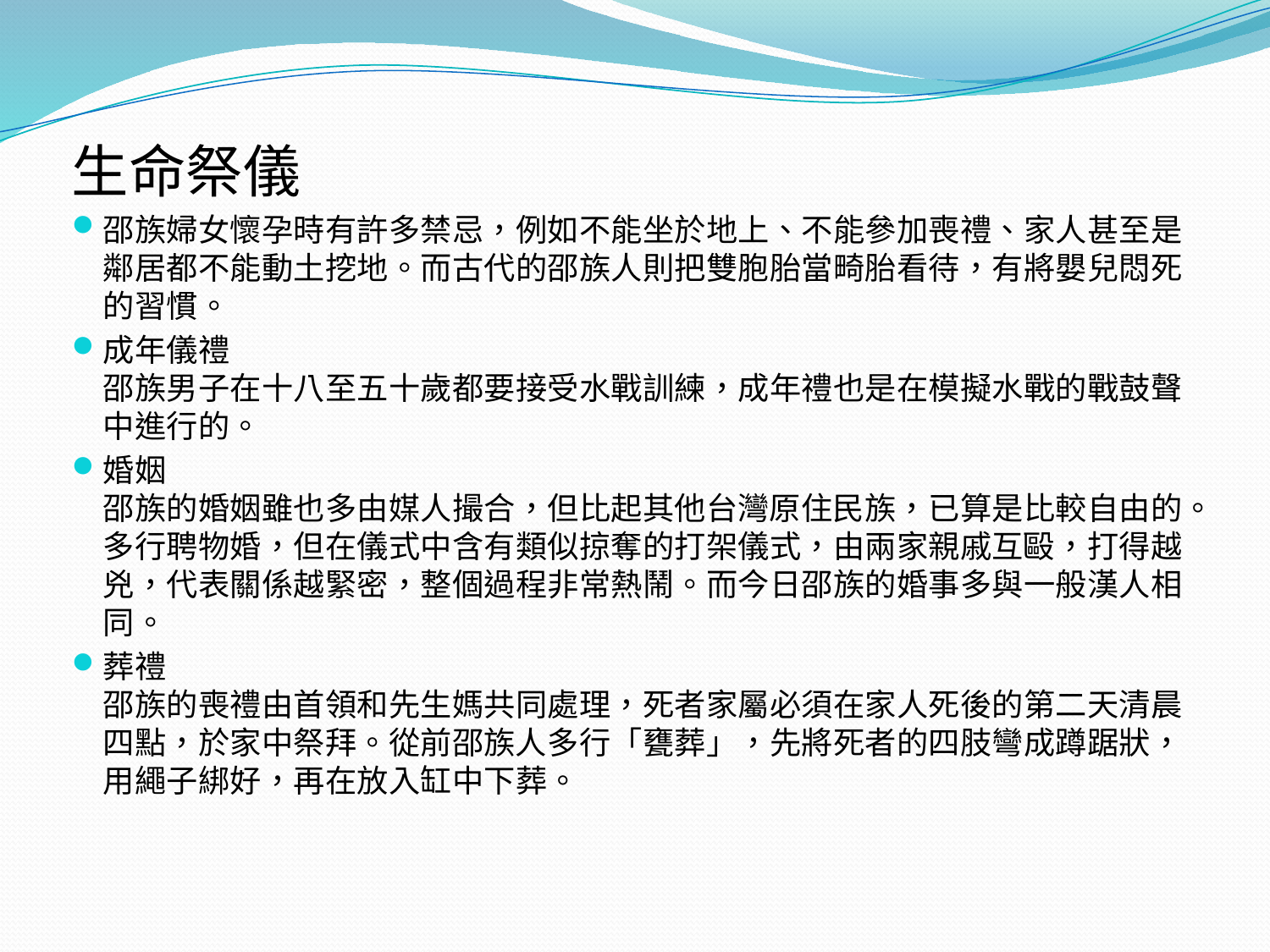

生命祭儀
邵族婦女懷孕時有許多禁忌，例如不能坐於地上、不能參加喪禮、家人甚至是鄰居都不能動土挖地。而古代的邵族人則把雙胞胎當畸胎看待，有將嬰兒悶死的習慣。
成年儀禮
邵族男子在十八至五十歲都要接受水戰訓練，成年禮也是在模擬水戰的戰鼓聲中進行的。
婚姻
邵族的婚姻雖也多由媒人撮合，但比起其他台灣原住民族，已算是比較自由的。多行聘物婚，但在儀式中含有類似掠奪的打架儀式，由兩家親戚互毆，打得越兇，代表關係越緊密，整個過程非常熱鬧。而今日邵族的婚事多與一般漢人相同。
葬禮
邵族的喪禮由首領和先生媽共同處理，死者家屬必須在家人死後的第二天清晨四點，於家中祭拜。從前邵族人多行「甕葬」，先將死者的四肢彎成蹲踞狀，用繩子綁好，再在放入缸中下葬。